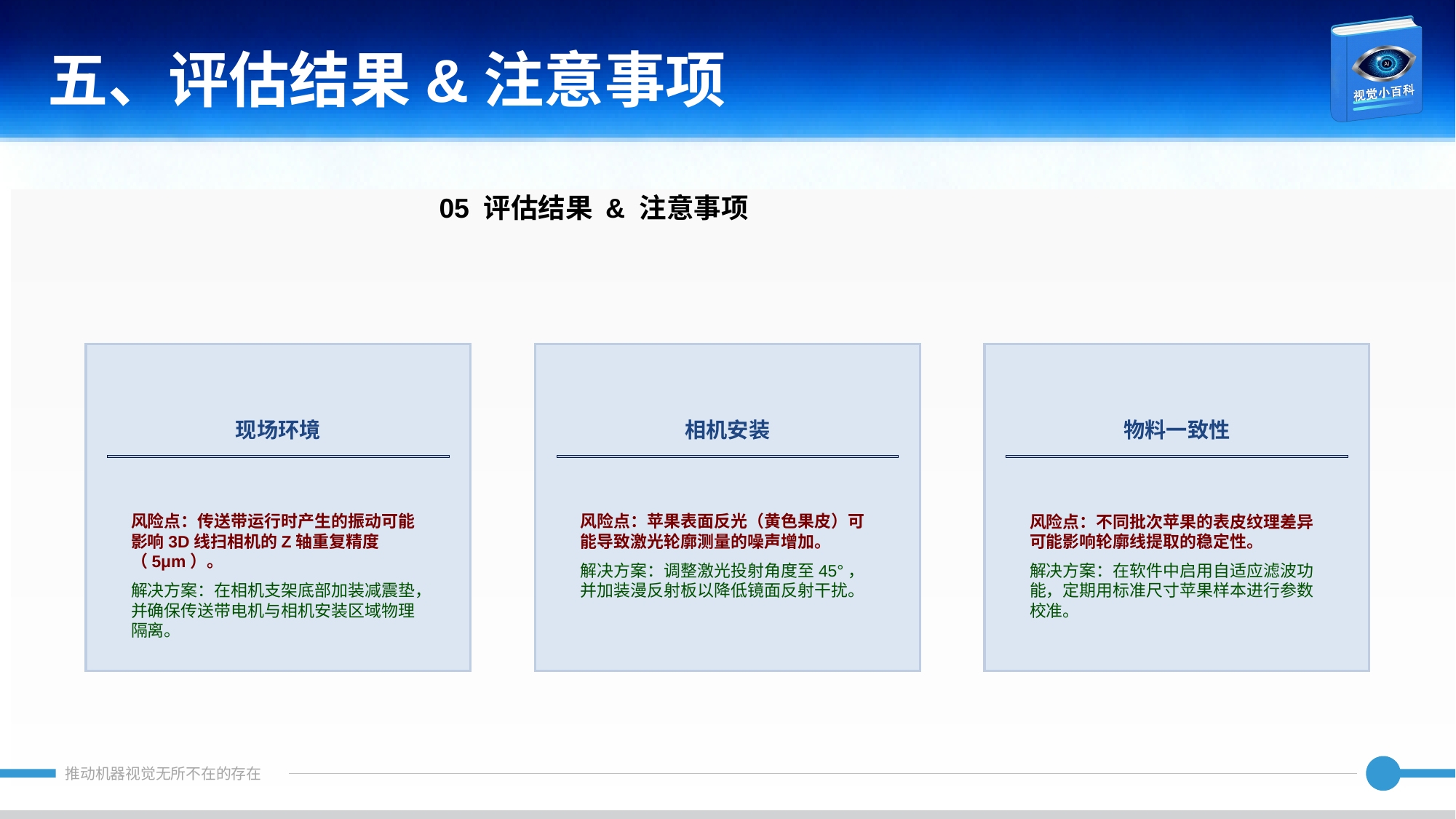

五、评估结果&注意事项

05 评估结果 & 注意事项

现场环境

相机安装

物料一致性

风险点：传送带运行时产生的振动可能影响3D线扫相机的Z轴重复精度（5μm）。
解决方案：在相机支架底部加装减震垫，并确保传送带电机与相机安装区域物理隔离。

风险点：苹果表面反光（黄色果皮）可能导致激光轮廓测量的噪声增加。
解决方案：调整激光投射角度至45°，并加装漫反射板以降低镜面反射干扰。

风险点：不同批次苹果的表皮纹理差异可能影响轮廓线提取的稳定性。
解决方案：在软件中启用自适应滤波功能，定期用标准尺寸苹果样本进行参数校准。
10